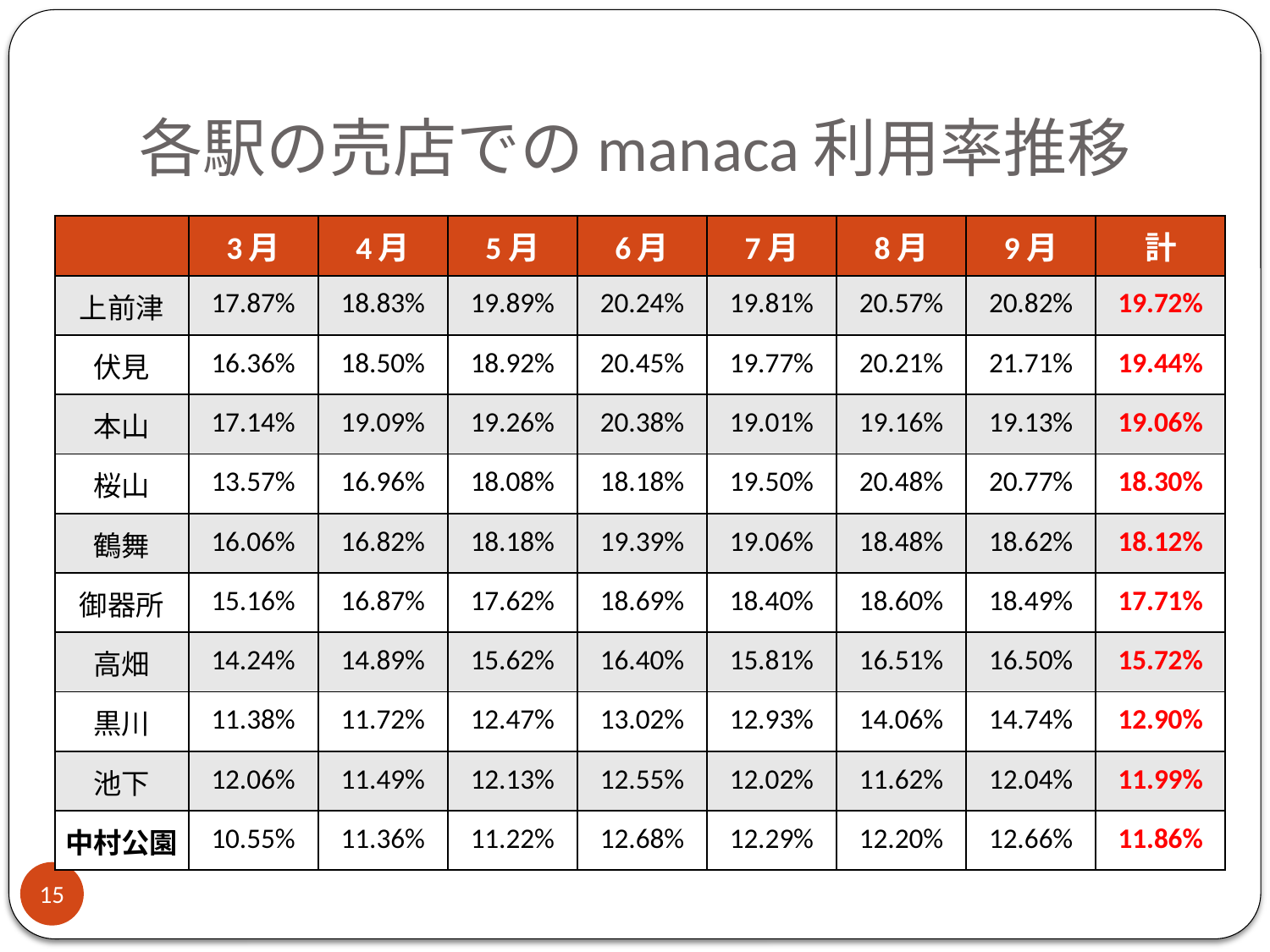

# 各駅の売店でのmanaca利用率推移
|  | 3月 | 4月 | 5月 | 6月 | 7月 | 8月 | 9月 | 計 |
| --- | --- | --- | --- | --- | --- | --- | --- | --- |
| 上前津 | 17.87% | 18.83% | 19.89% | 20.24% | 19.81% | 20.57% | 20.82% | 19.72% |
| 伏見 | 16.36% | 18.50% | 18.92% | 20.45% | 19.77% | 20.21% | 21.71% | 19.44% |
| 本山 | 17.14% | 19.09% | 19.26% | 20.38% | 19.01% | 19.16% | 19.13% | 19.06% |
| 桜山 | 13.57% | 16.96% | 18.08% | 18.18% | 19.50% | 20.48% | 20.77% | 18.30% |
| 鶴舞 | 16.06% | 16.82% | 18.18% | 19.39% | 19.06% | 18.48% | 18.62% | 18.12% |
| 御器所 | 15.16% | 16.87% | 17.62% | 18.69% | 18.40% | 18.60% | 18.49% | 17.71% |
| 高畑 | 14.24% | 14.89% | 15.62% | 16.40% | 15.81% | 16.51% | 16.50% | 15.72% |
| 黒川 | 11.38% | 11.72% | 12.47% | 13.02% | 12.93% | 14.06% | 14.74% | 12.90% |
| 池下 | 12.06% | 11.49% | 12.13% | 12.55% | 12.02% | 11.62% | 12.04% | 11.99% |
| 中村公園 | 10.55% | 11.36% | 11.22% | 12.68% | 12.29% | 12.20% | 12.66% | 11.86% |
15